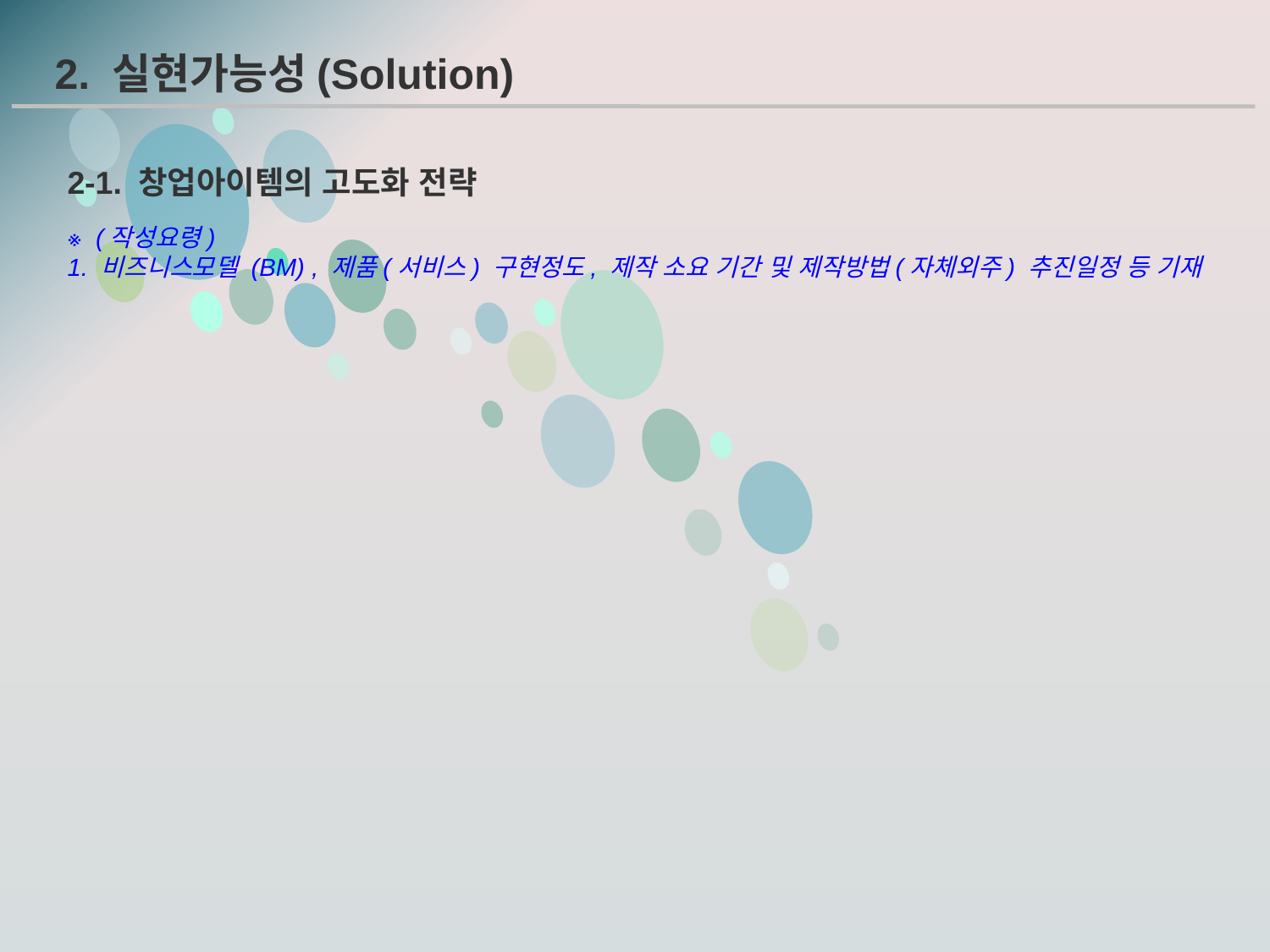

2. 실현가능성(Solution)
2-1. 창업아이템의 고도화 전략

※  (작성요령)
1. 비즈니스모델 (BM) , 제품(서비스) 구현정도, 제작 소요 기간 및 제작방법(자체외주) 추진일정 등 기재